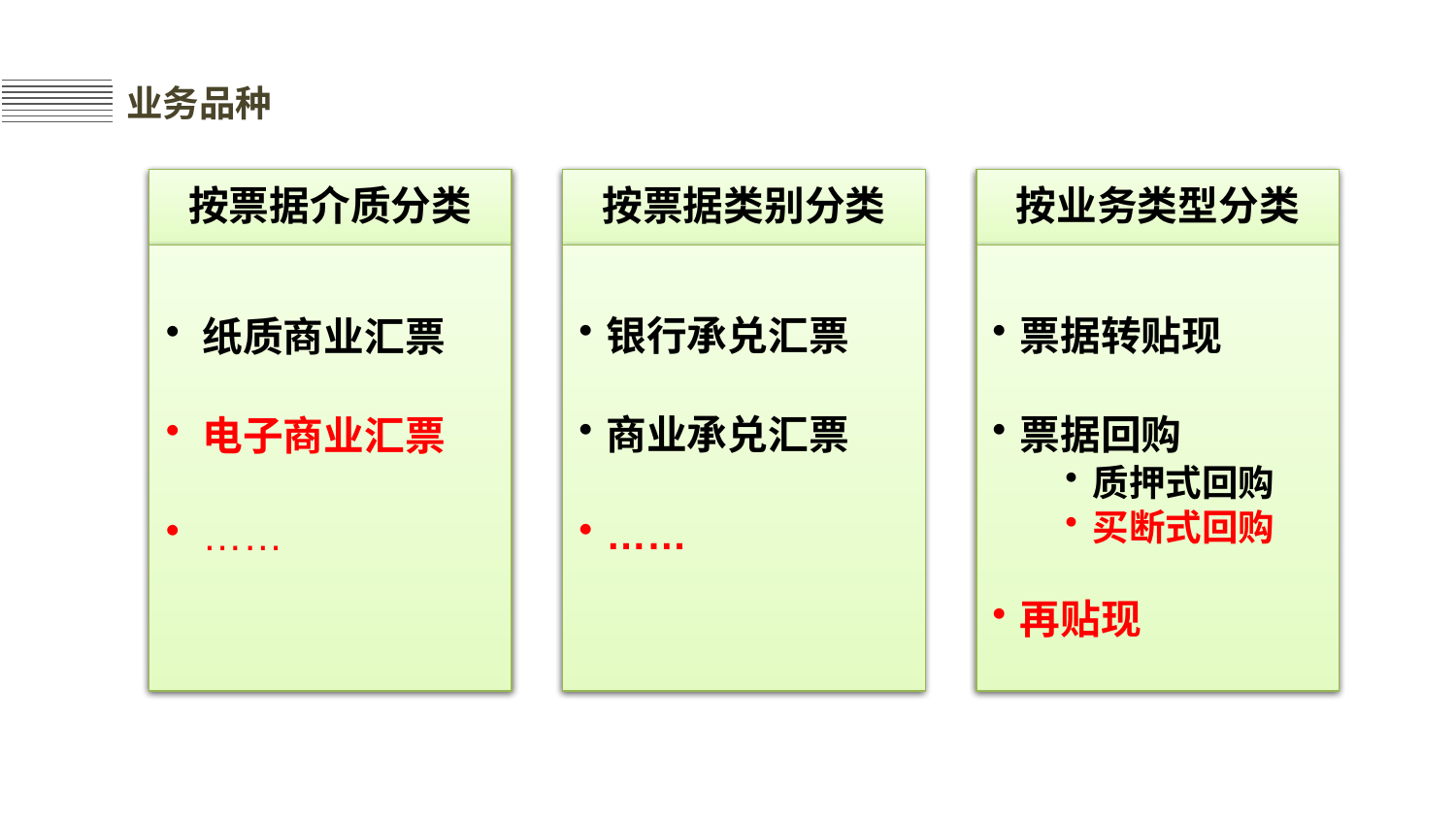

业务品种

按票据介质分类

按票据类别分类

按业务类型分类

纸质商业汇票

电子商业汇票

……

银行承兑汇票

商业承兑汇票

……

票据转贴现

票据回购
质押式回购
买断式回购

再贴现